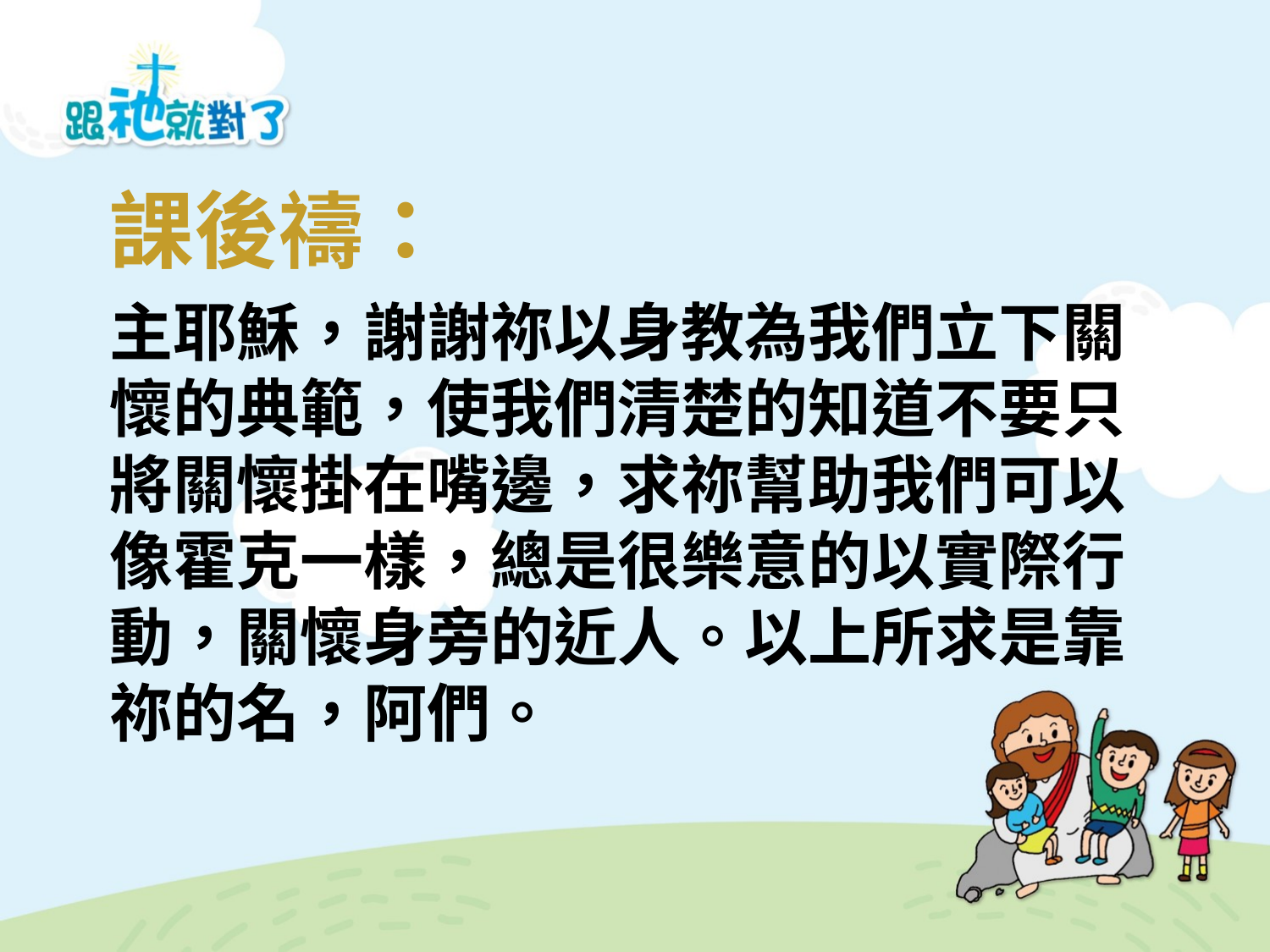

課後禱：
主耶穌，謝謝祢以身教為我們立下關懷的典範，使我們清楚的知道不要只將關懷掛在嘴邊，求祢幫助我們可以像霍克一樣，總是很樂意的以實際行動，關懷身旁的近人。以上所求是靠祢的名，阿們。